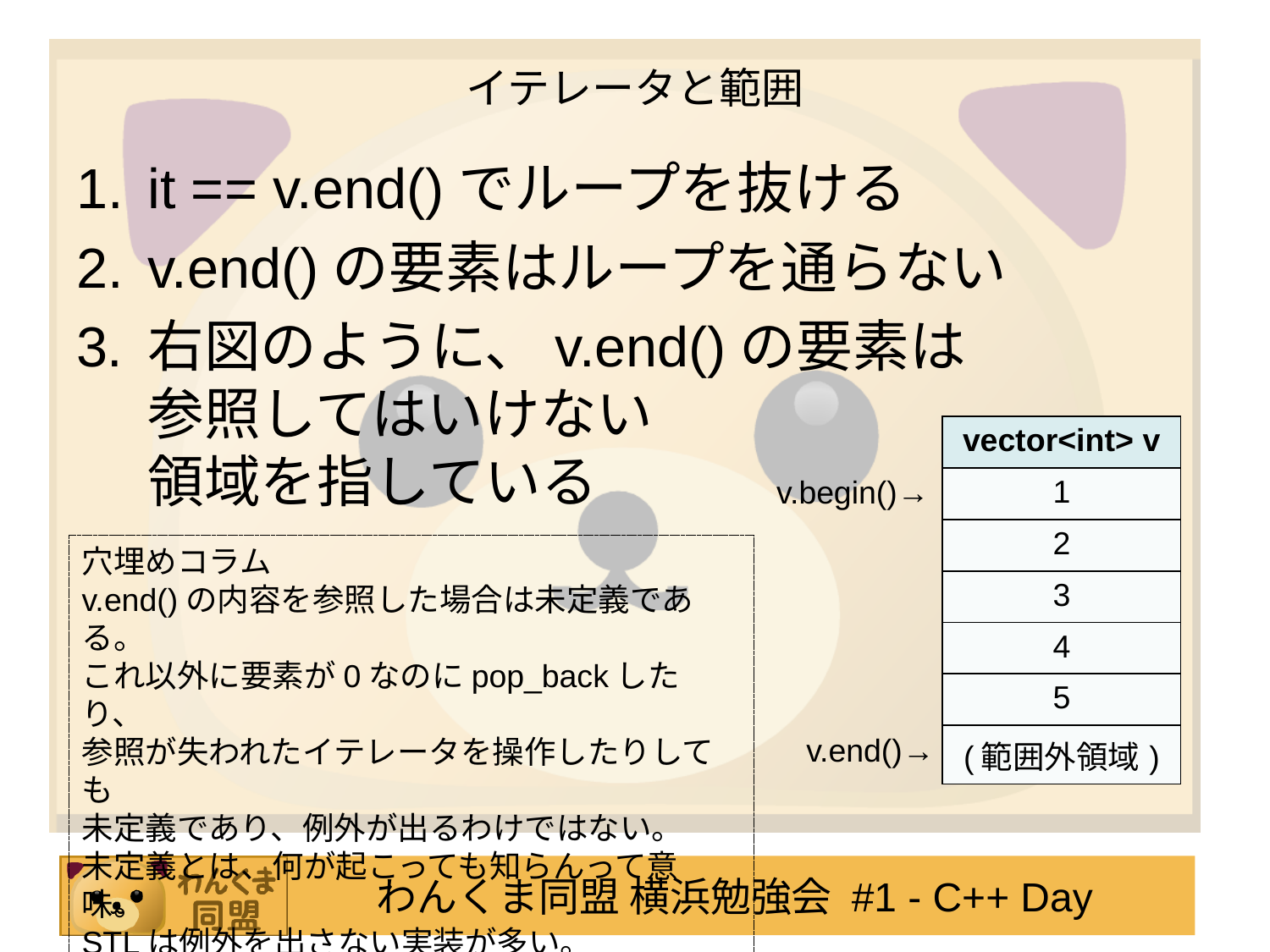

# イテレータと範囲
it == v.end()でループを抜ける
v.end()の要素はループを通らない
右図のように、v.end()の要素は
参照してはいけない
領域を指している
| vector<int> v |
| --- |
| 1 |
| 2 |
| 3 |
| 4 |
| 5 |
| (範囲外領域) |
v.begin()→
v.end()→
穴埋めコラム
v.end()の内容を参照した場合は未定義である。
これ以外に要素が0なのにpop_backしたり、
参照が失われたイテレータを操作したりしても
未定義であり、例外が出るわけではない。
未定義とは、何が起こっても知らんって意味。
STLは例外を出さない実装が多い。